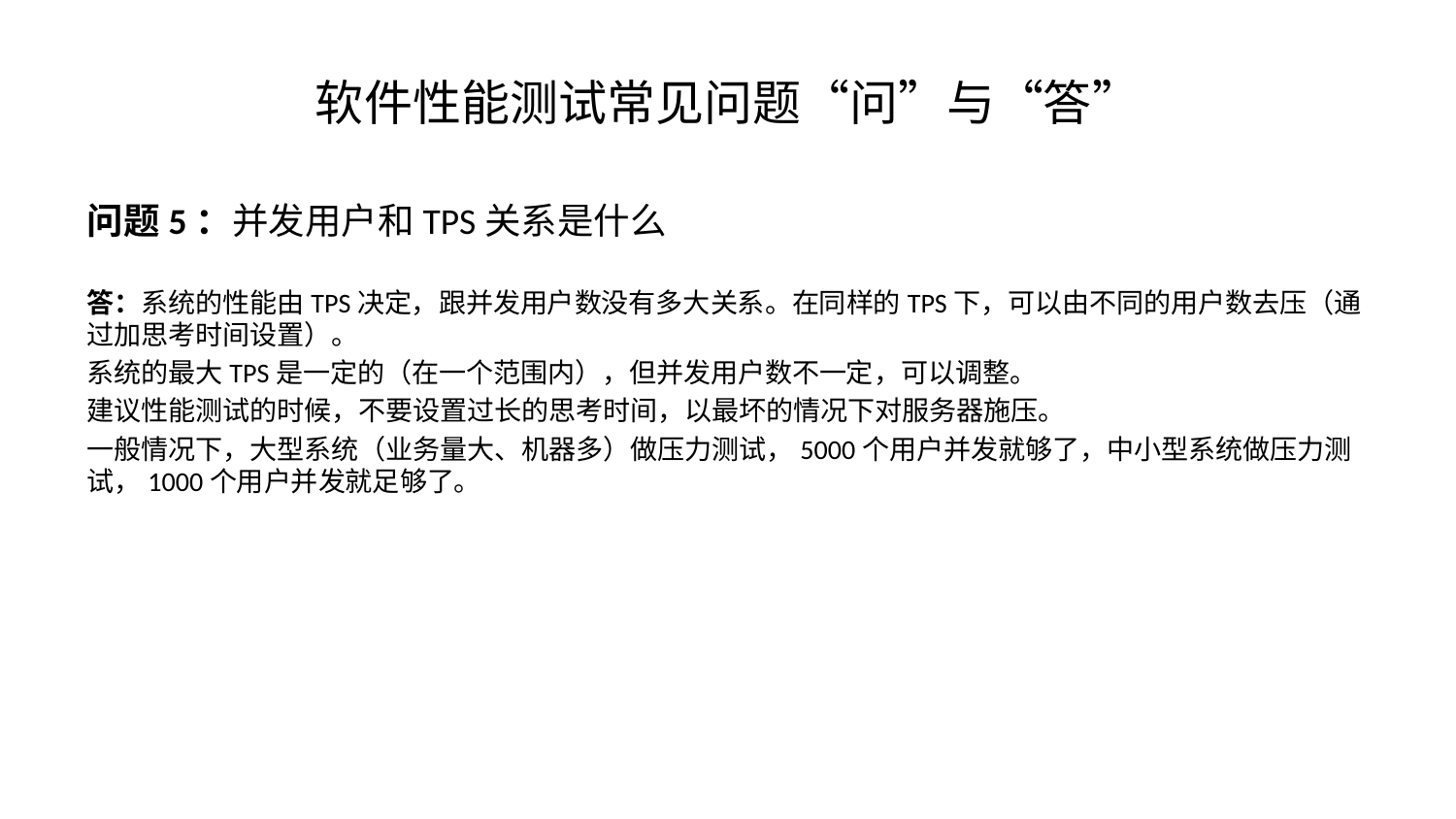

# 软件性能测试常见问题“问”与“答”
问题5：并发用户和TPS关系是什么

答：系统的性能由TPS决定，跟并发用户数没有多大关系。在同样的TPS下，可以由不同的用户数去压（通过加思考时间设置）。
系统的最大TPS是一定的（在一个范围内），但并发用户数不一定，可以调整。
建议性能测试的时候，不要设置过长的思考时间，以最坏的情况下对服务器施压。
一般情况下，大型系统（业务量大、机器多）做压力测试，5000个用户并发就够了，中小型系统做压力测试，1000个用户并发就足够了。